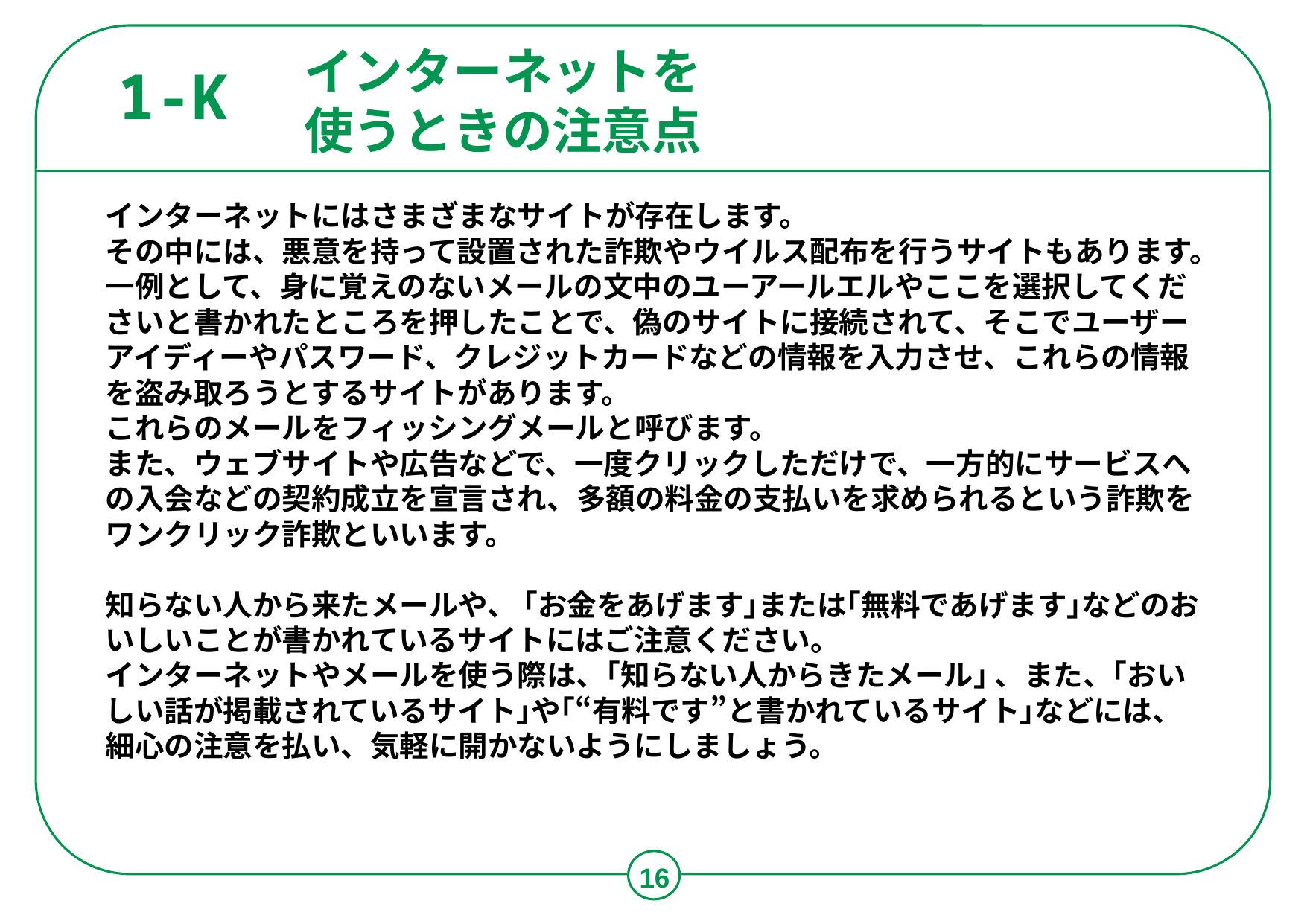

インターネットを
使うときの注意点
1-K
インターネットにはさまざまなサイトが存在します。
その中には、悪意を持って設置された詐欺やウイルス配布を行うサイトもあります。
一例として、身に覚えのないメールの文中のユーアールエルやここを選択してくださいと書かれたところを押したことで、偽のサイトに接続されて、そこでユーザーアイディーやパスワード、クレジットカードなどの情報を入力させ、これらの情報を盗み取ろうとするサイトがあります。
これらのメールをフィッシングメールと呼びます。
また、ウェブサイトや広告などで、一度クリックしただけで、一方的にサービスへの入会などの契約成立を宣言され、多額の料金の支払いを求められるという詐欺をワンクリック詐欺といいます。

知らない人から来たメールや、 ｢お金をあげます｣または｢無料であげます｣などのおいしいことが書かれているサイトにはご注意ください。
インターネットやメールを使う際は、｢知らない人からきたメール｣ 、また、｢おいしい話が掲載されているサイト｣や｢“有料です”と書かれているサイト｣などには、細心の注意を払い、気軽に開かないようにしましょう。